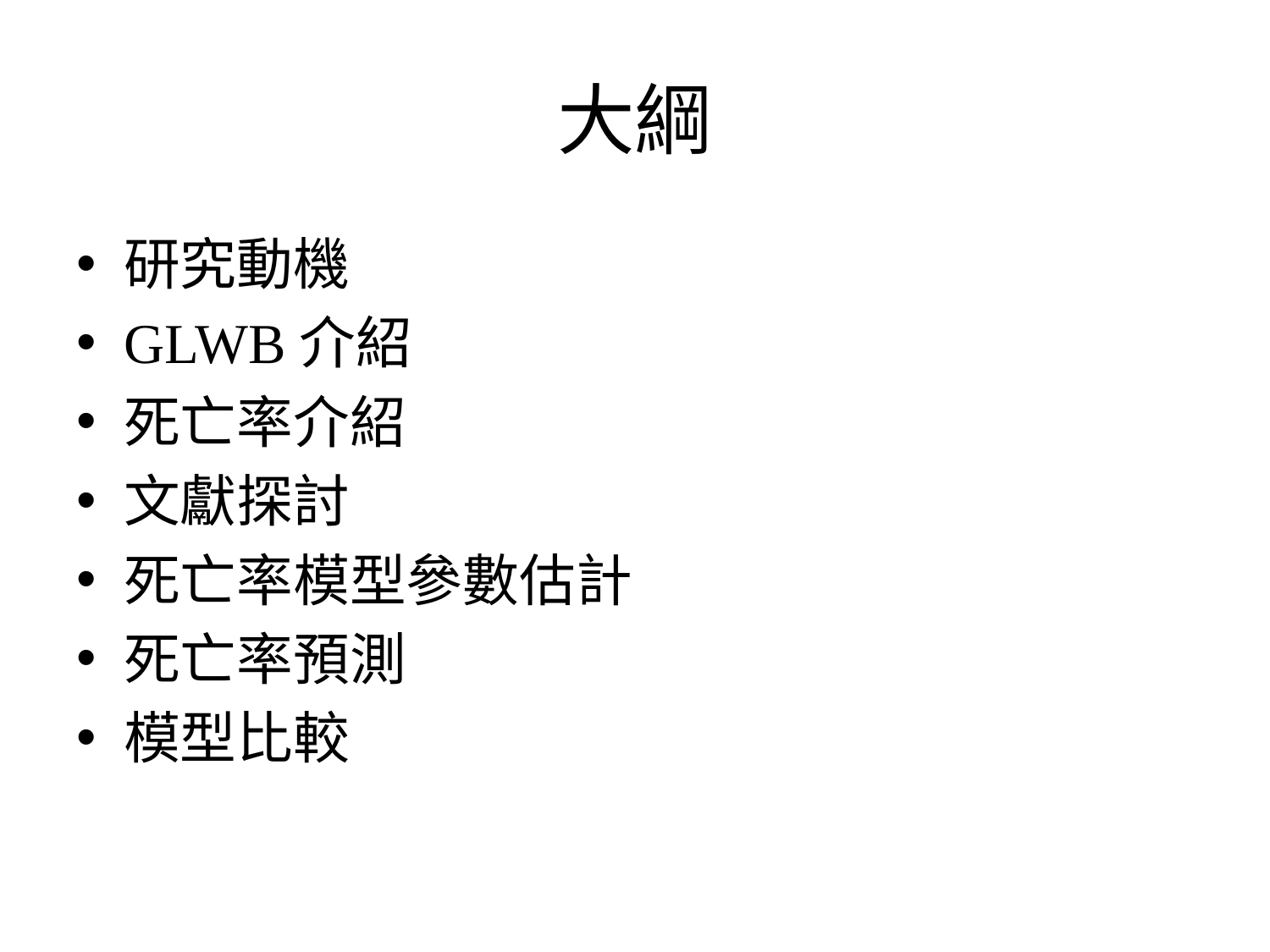

# 大綱
研究動機
GLWB介紹
死亡率介紹
文獻探討
死亡率模型參數估計
死亡率預測
模型比較